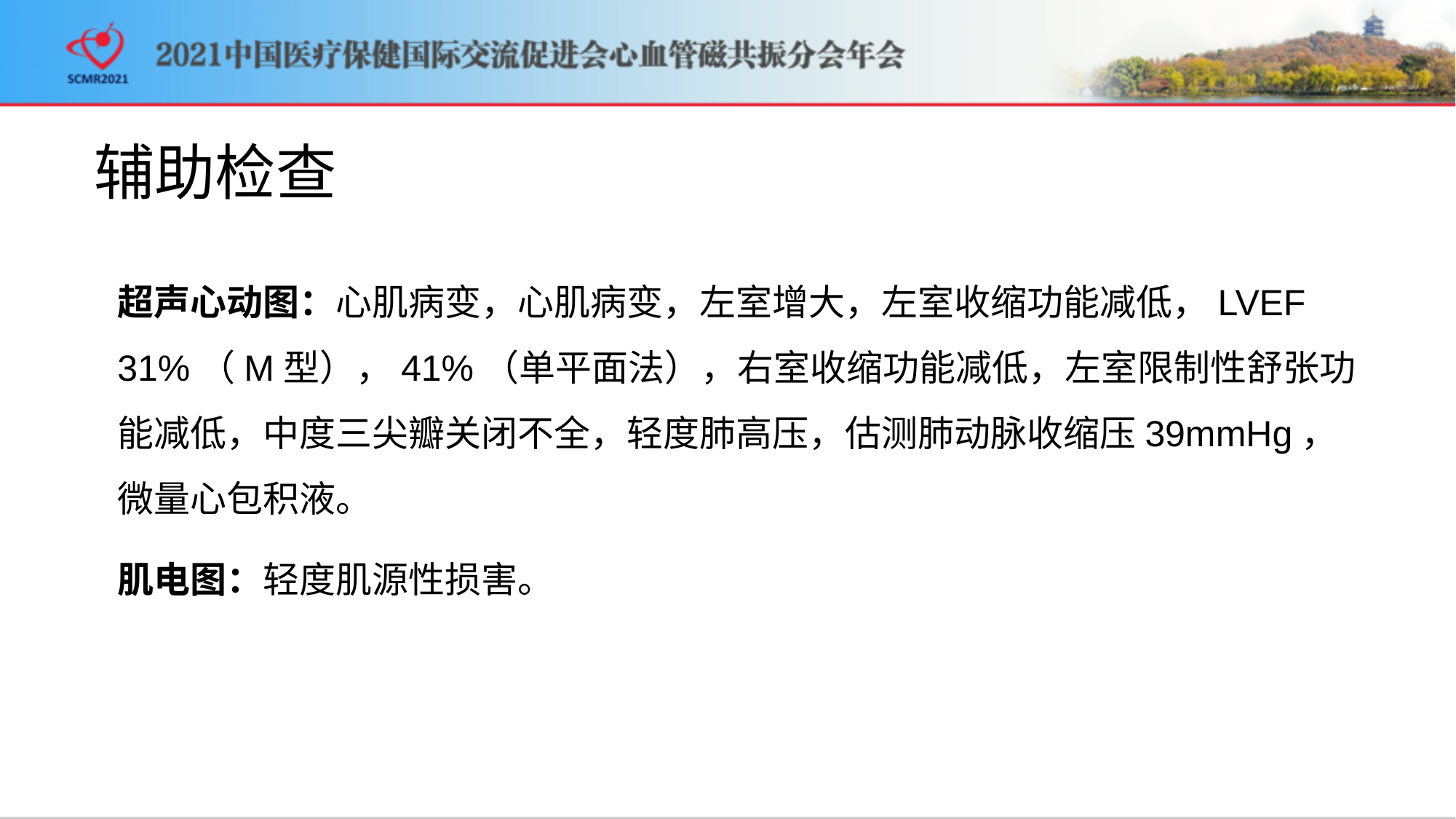

# 辅助检查

超声心动图：心肌病变，心肌病变，左室增大，左室收缩功能减低，LVEF 31%（M型），41%（单平面法），右室收缩功能减低，左室限制性舒张功能减低，中度三尖瓣关闭不全，轻度肺高压，估测肺动脉收缩压39mmHg，微量心包积液。
肌电图：轻度肌源性损害。